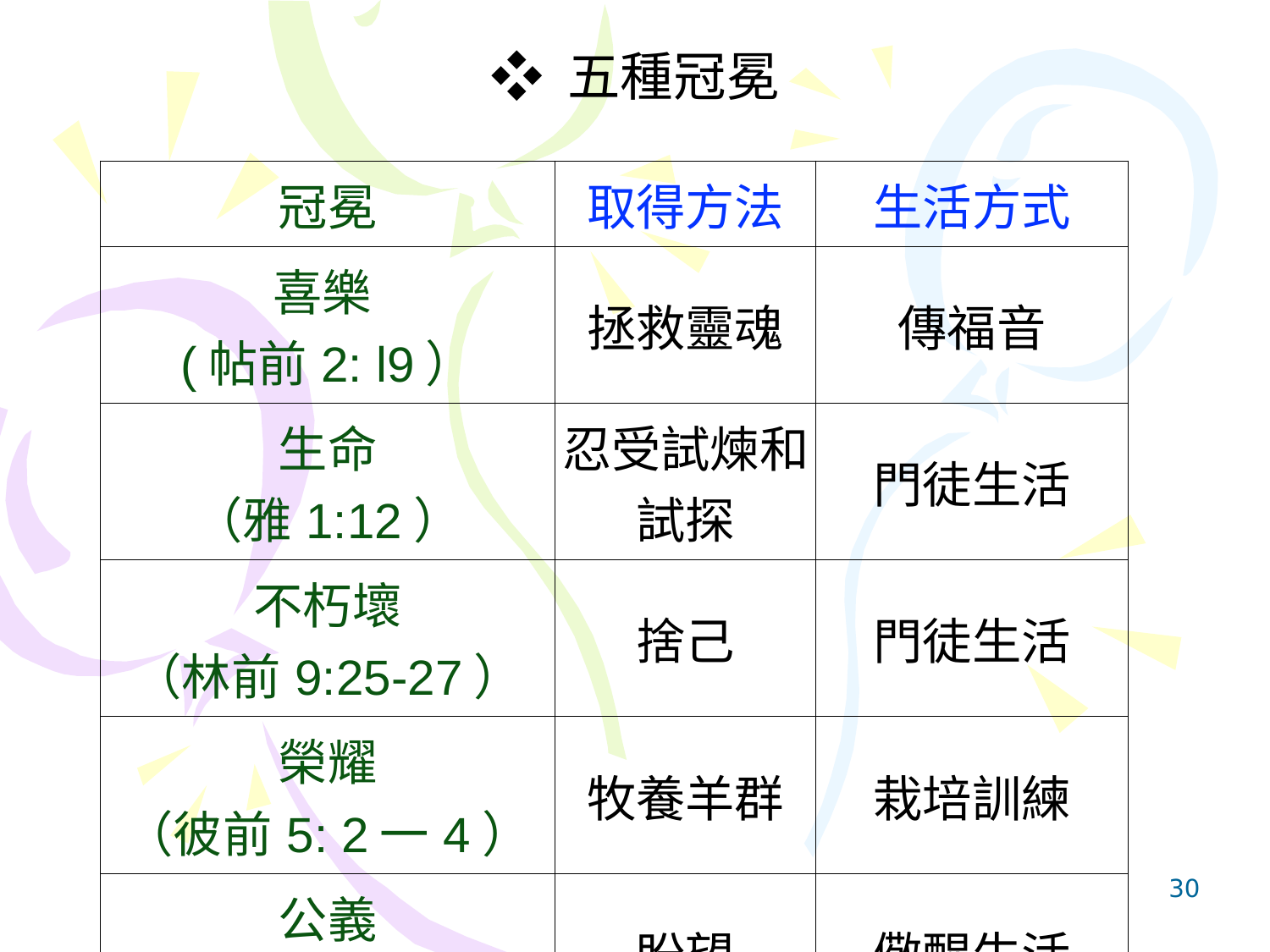

❖ 五種冠冕
| 冠冕 | 取得方法 | 生活方式 |
| --- | --- | --- |
| 喜樂 (帖前2: l9） | 拯救靈魂 | 傳福音 |
| 生命 （雅1:12） | 忍受試煉和試探 | 門徒生活 |
| 不朽壞 （林前9:25-27） | 捨己 | 門徒生活 |
| 榮耀 （彼前5: 2一4） | 牧養羊群 | 栽培訓練 |
| 公義 （提後4: 8） | 盼望 | 儆醒生活 |
30